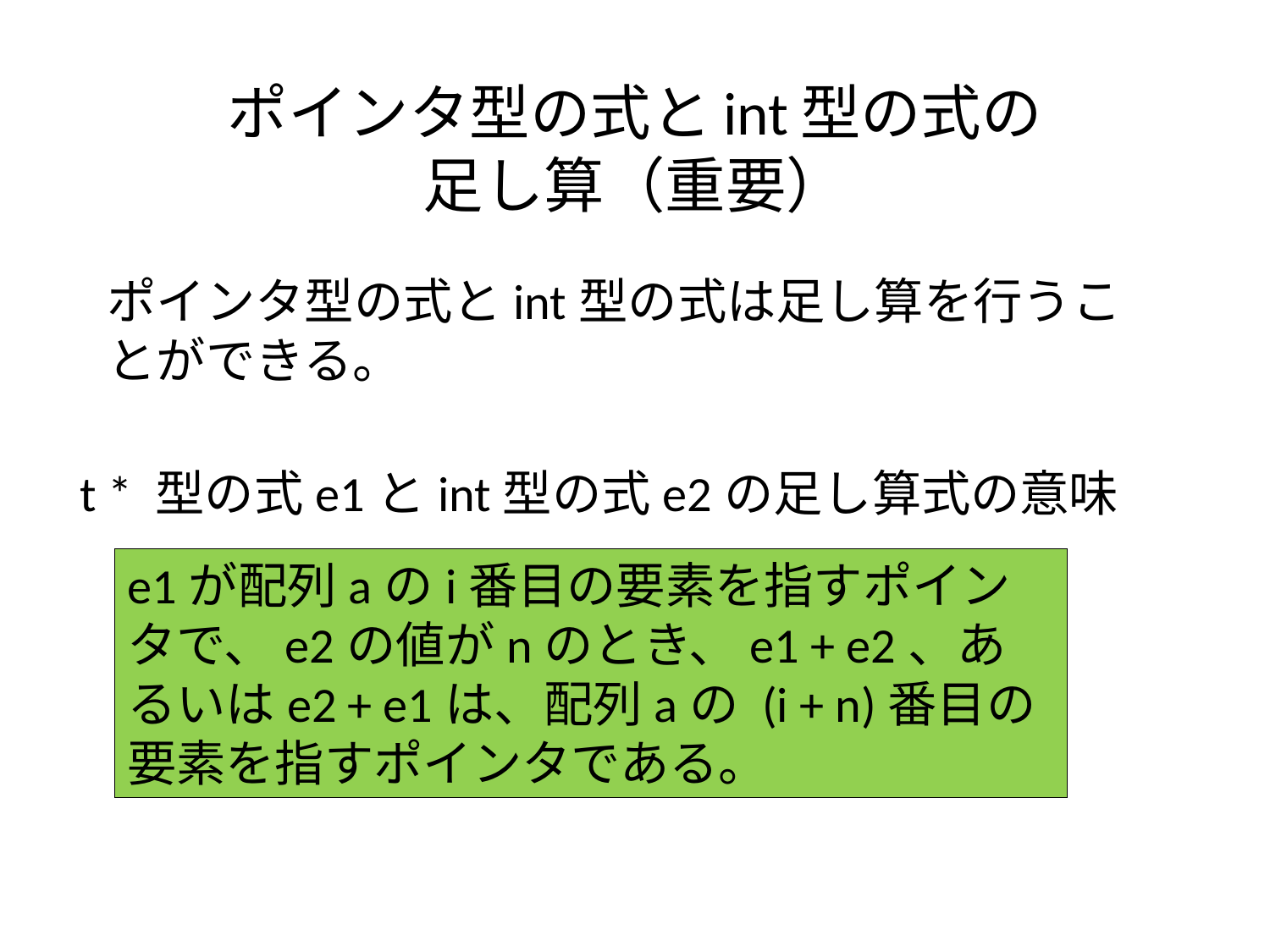

# ポインタ型の式とint型の式の 足し算（重要）
ポインタ型の式とint型の式は足し算を行うことができる。
t * 型の式e1とint型の式e2の足し算式の意味
e1が配列aのi番目の要素を指すポインタで、e2の値がnのとき、e1 + e2、あるいはe2 + e1は、配列aの (i + n)番目の要素を指すポインタである。